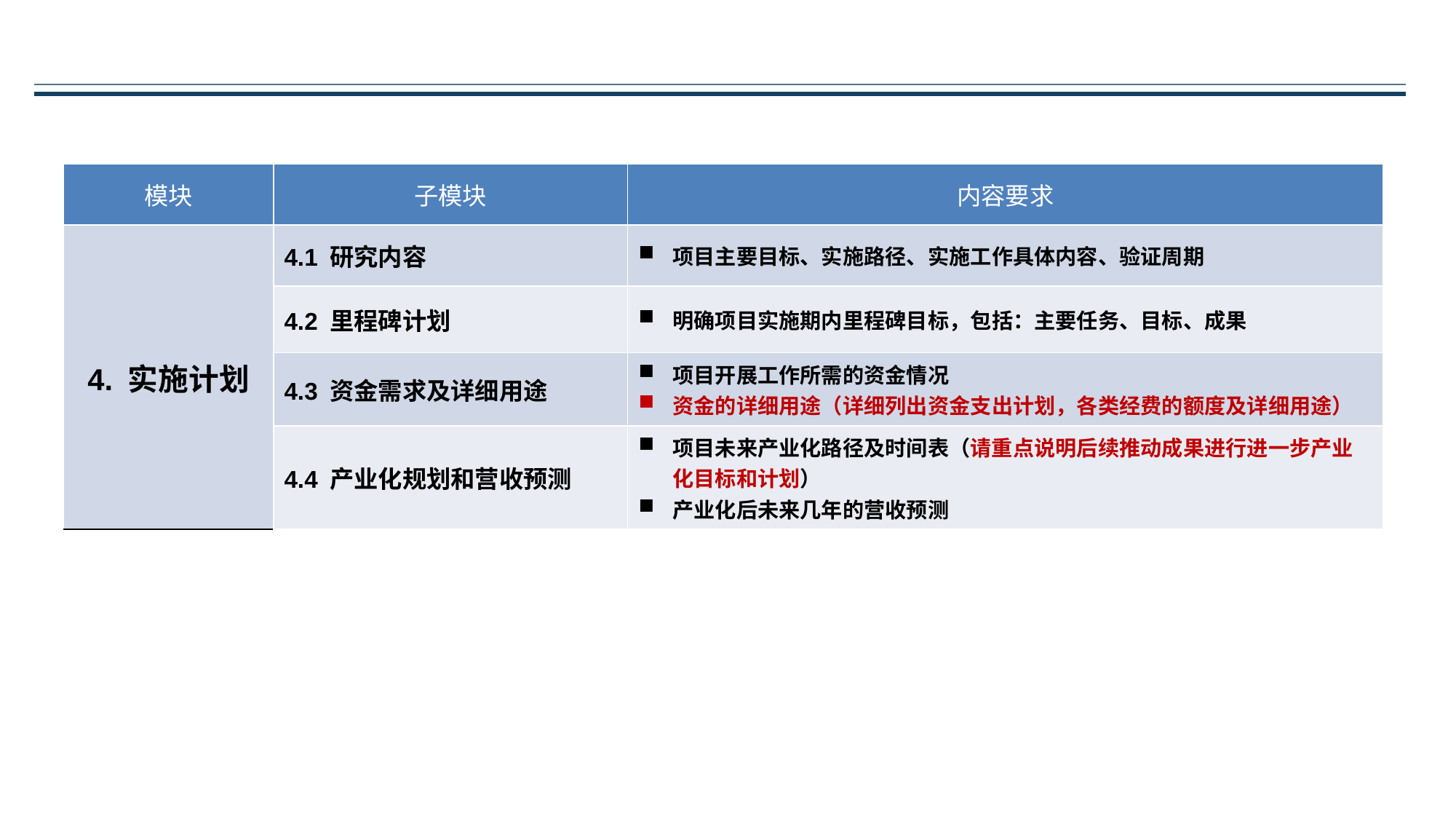

| 模块 | 子模块 | 内容要求 |
| --- | --- | --- |
| 4. 实施计划 | 4.1 研究内容 | 项目主要目标、实施路径、实施工作具体内容、验证周期 |
|  | 4.2 里程碑计划 | 明确项目实施期内里程碑目标，包括：主要任务、目标、成果 |
|  | 4.3 资金需求及详细用途 | 项目开展工作所需的资金情况 资金的详细用途（详细列出资金支出计划，各类经费的额度及详细用途） |
|  | 4.4 产业化规划和营收预测 | 项目未来产业化路径及时间表（请重点说明后续推动成果进行进一步产业化目标和计划） 产业化后未来几年的营收预测 |